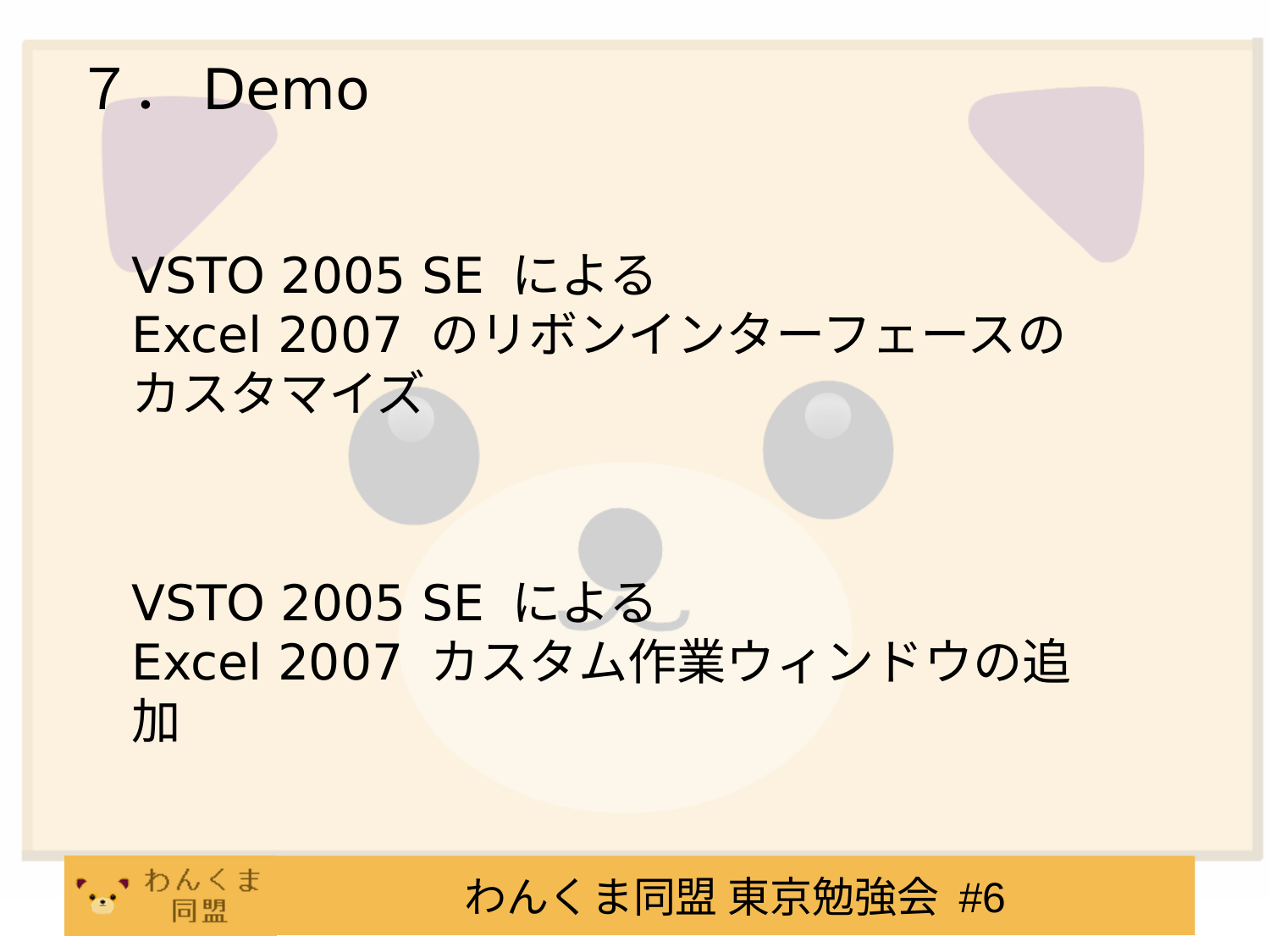

# ７．Demo

VSTO 2005 SE による
Excel 2007 のリボンインターフェースの
カスタマイズ
VSTO 2005 SE による
Excel 2007 カスタム作業ウィンドウの追加